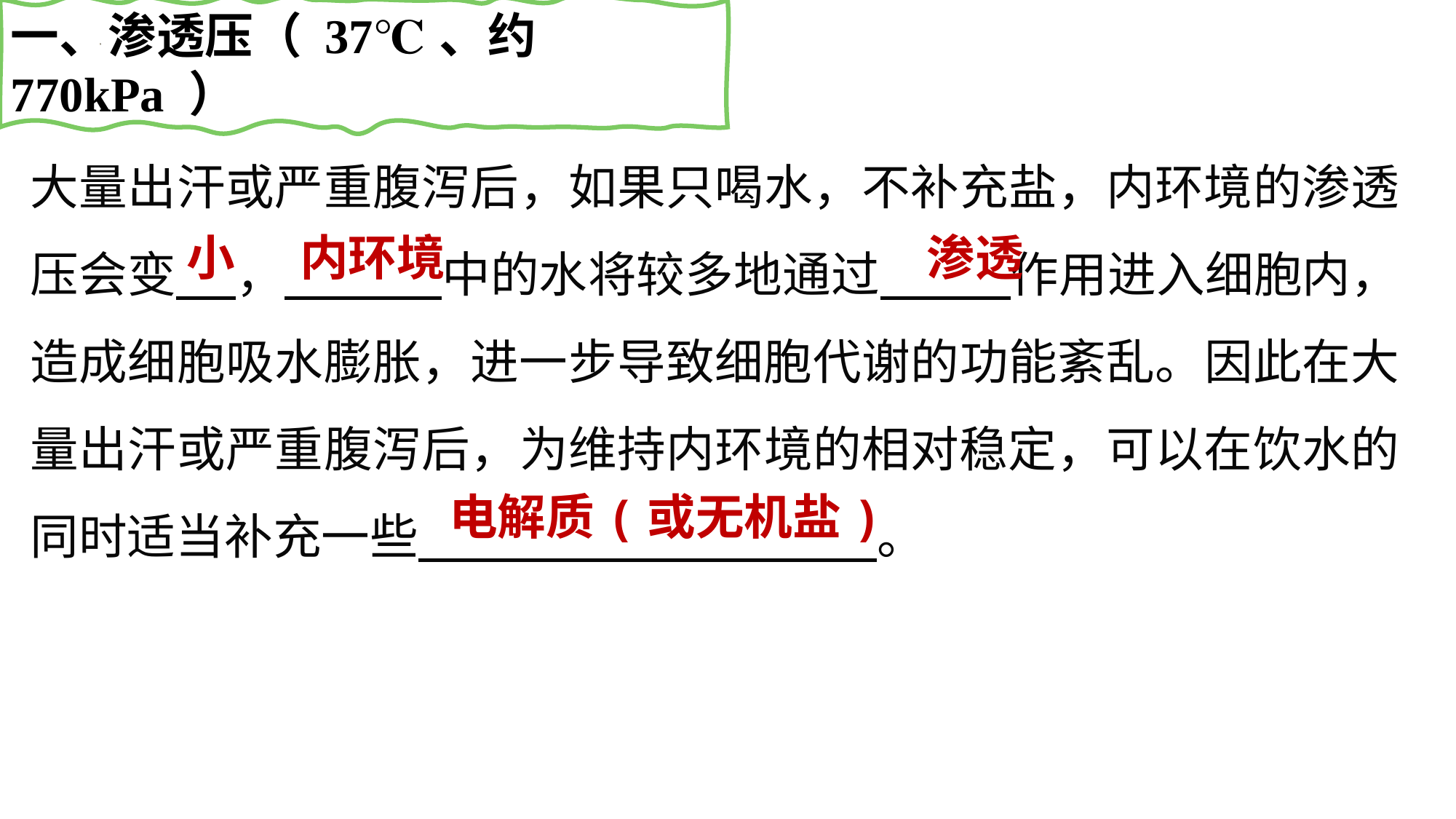

一、渗透压（ 37℃、约770kPa ）
大量出汗或严重腹泻后，如果只喝水，不补充盐，内环境的渗透压会变　 ，　　 　中的水将较多地通过　   　作用进入细胞内，造成细胞吸水膨胀，进一步导致细胞代谢的功能紊乱。因此在大量出汗或严重腹泻后，为维持内环境的相对稳定，可以在饮水的同时适当补充一些                                          。
内环境
小
渗透
电解质(或无机盐)